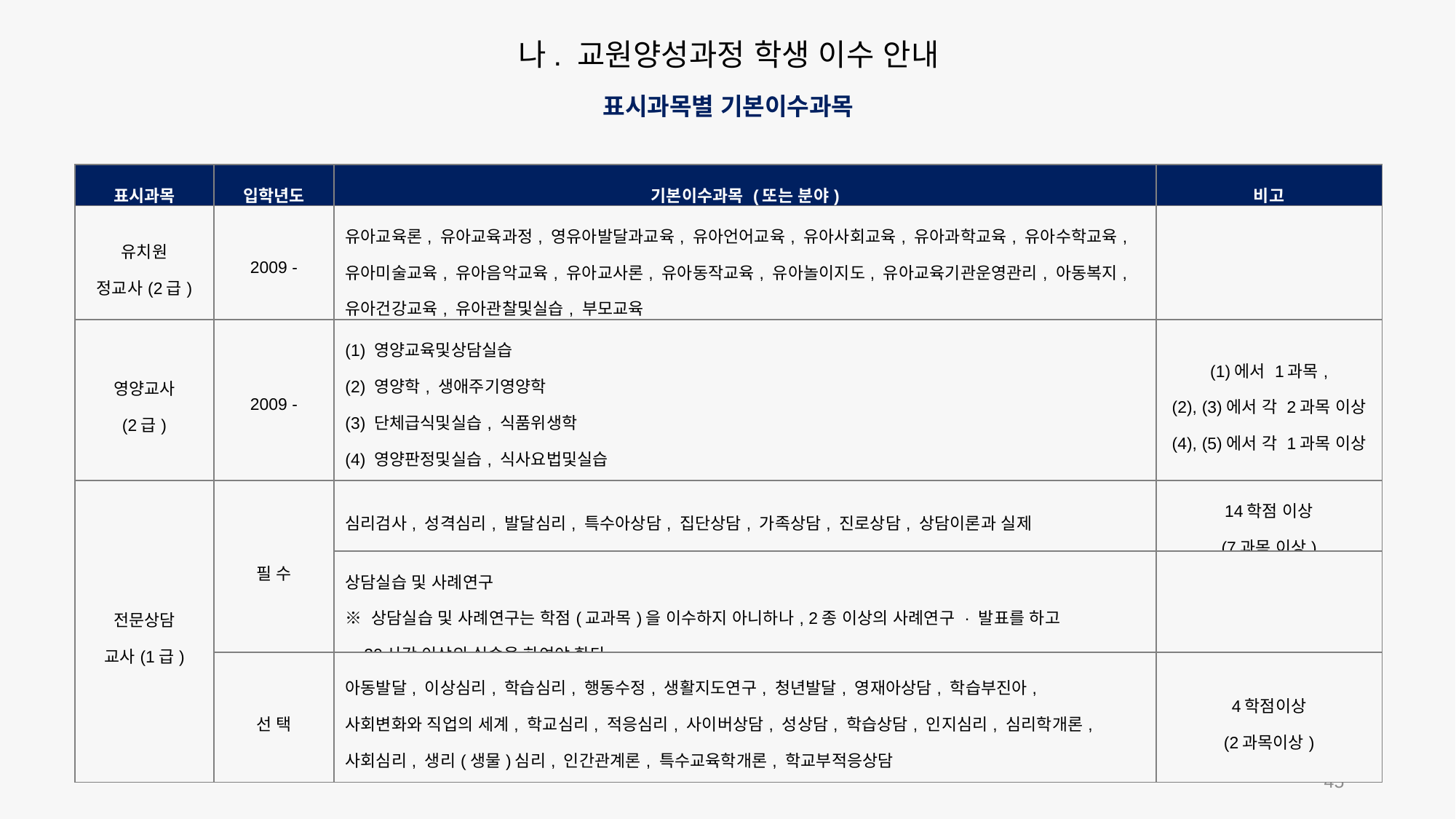

나. 교원양성과정 학생 이수 안내
표시과목별 기본이수과목
| 표시과목 | 입학년도 | 기본이수과목 (또는 분야) | 비고 |
| --- | --- | --- | --- |
| 유치원 정교사(2급) | 2009 - | 유아교육론, 유아교육과정, 영유아발달과교육, 유아언어교육, 유아사회교육, 유아과학교육, 유아수학교육, 유아미술교육, 유아음악교육, 유아교사론, 유아동작교육, 유아놀이지도, 유아교육기관운영관리, 아동복지, 유아건강교육, 유아관찰및실습, 부모교육 |  |
| 영양교사 (2급) | 2009 - | (1) 영양교육및상담실습 (2) 영양학, 생애주기영양학 (3) 단체급식및실습, 식품위생학 (4) 영양판정및실습, 식사요법및실습 (5) 식품학, 조리원리및실습 | (1)에서 1과목, (2), (3)에서 각 2과목 이상 (4), (5)에서 각 1과목 이상 |
| 전문상담 교사(1급) | 필 수 | 심리검사, 성격심리, 발달심리, 특수아상담, 집단상담, 가족상담, 진로상담, 상담이론과 실제 | 14학점 이상 (7과목 이상) |
|  |  | 상담실습 및 사례연구 ※ 상담실습 및 사례연구는 학점(교과목)을 이수하지 아니하나, 2종 이상의 사례연구 · 발표를 하고 20시간 이상의 실습을 하여야 한다. |  |
|  | 선 택 | 아동발달, 이상심리, 학습심리, 행동수정, 생활지도연구, 청년발달, 영재아상담, 학습부진아, 사회변화와 직업의 세계, 학교심리, 적응심리, 사이버상담, 성상담, 학습상담, 인지심리, 심리학개론, 사회심리, 생리(생물)심리, 인간관계론, 특수교육학개론, 학교부적응상담 | 4학점이상 (2과목이상) |
45